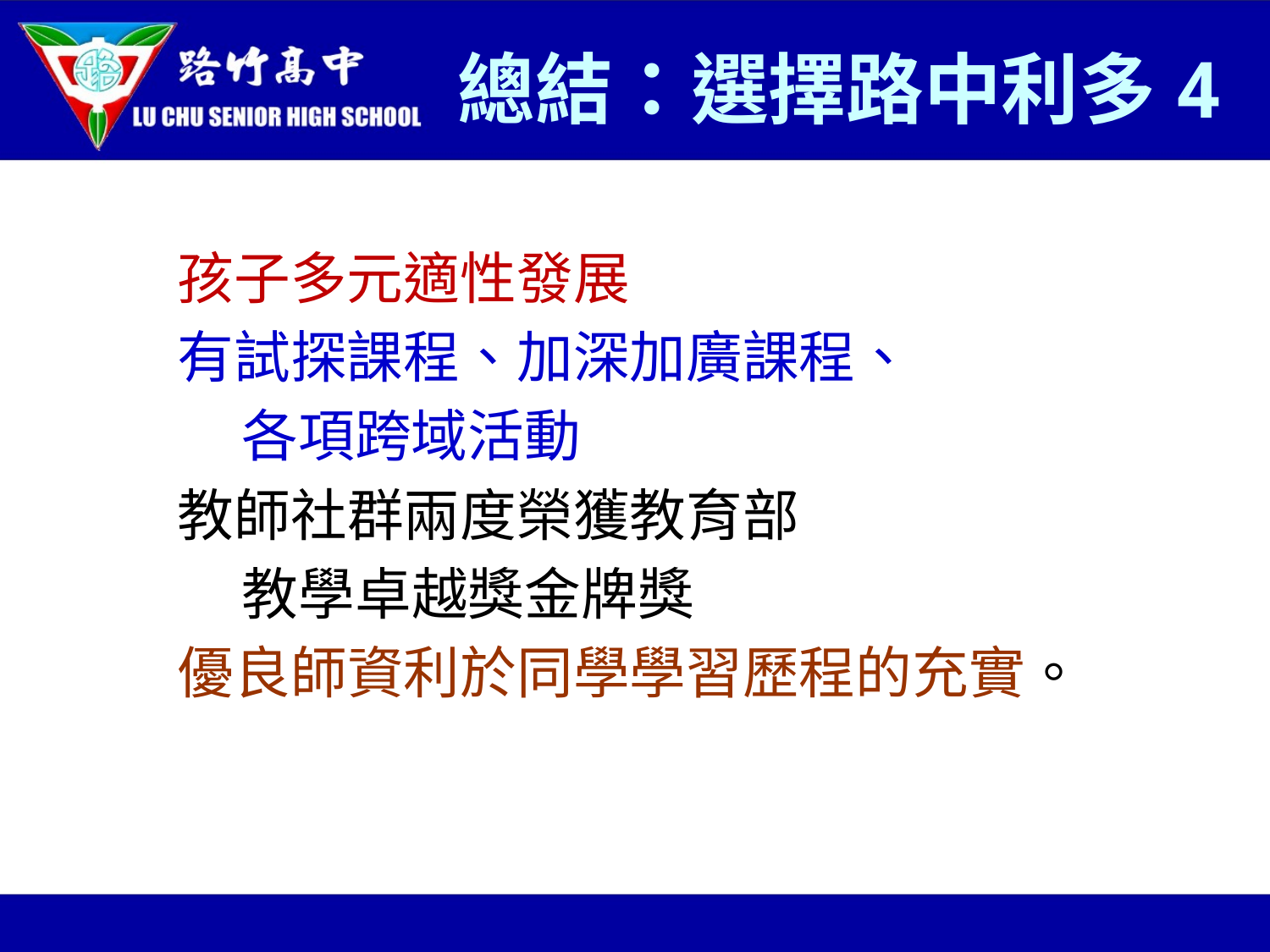

# 總結：選擇路中利多4
孩子多元適性發展
有試探課程、加深加廣課程、
    各項跨域活動
教師社群兩度榮獲教育部
    教學卓越獎金牌獎
優良師資利於同學學習歷程的充實。